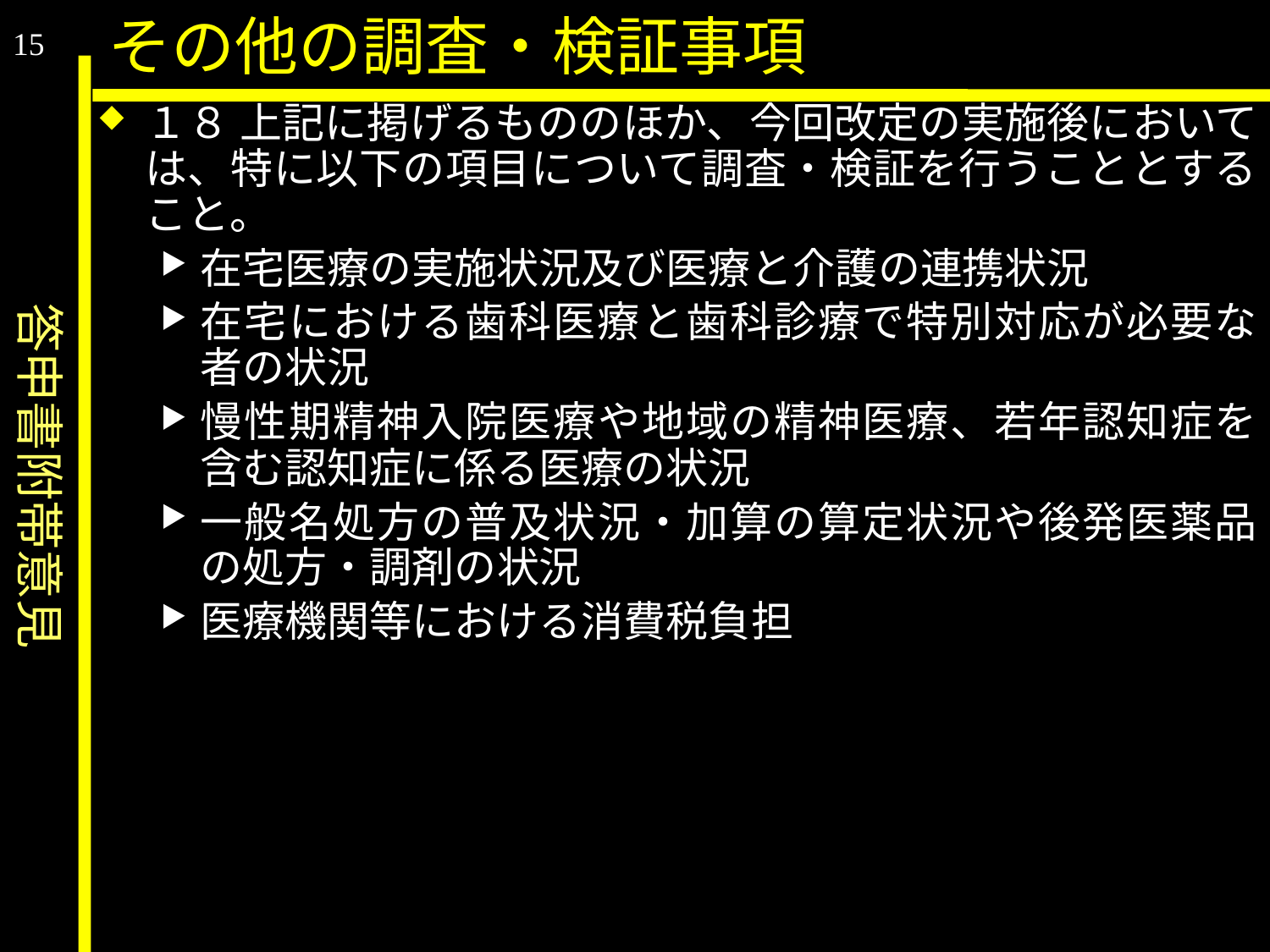

答申書附帯意見
その他の調査・検証事項
15

１８ 上記に掲げるもののほか、今回改定の実施後においては、特に以下の項目について調査・検証を行うこととすること。
在宅医療の実施状況及び医療と介護の連携状況
在宅における歯科医療と歯科診療で特別対応が必要な者の状況
慢性期精神入院医療や地域の精神医療、若年認知症を含む認知症に係る医療の状況
一般名処方の普及状況・加算の算定状況や後発医薬品の処方・調剤の状況
医療機関等における消費税負担